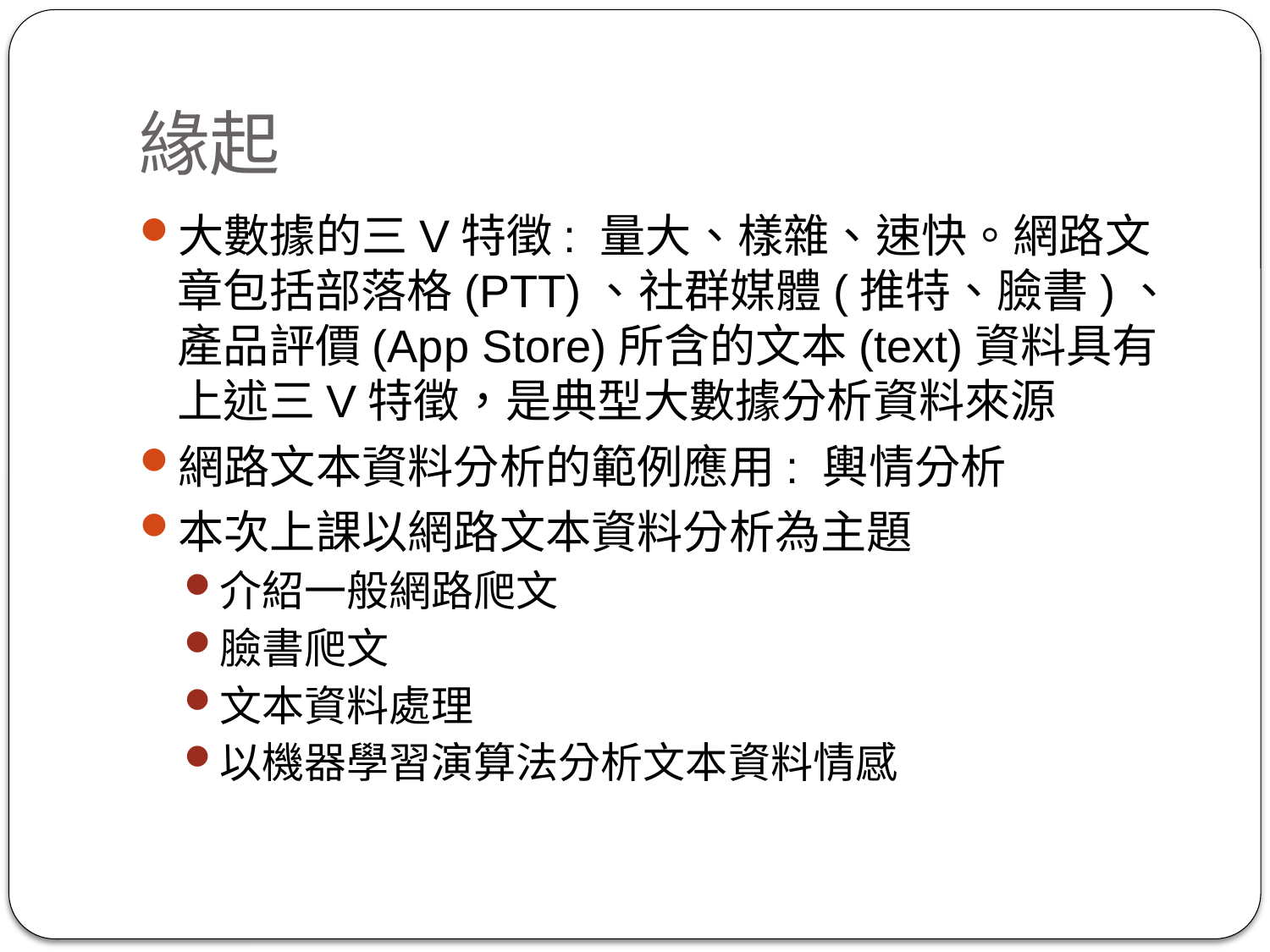

# 緣起
大數據的三V特徵: 量大、樣雜、速快。網路文章包括部落格(PTT)、社群媒體(推特、臉書)、產品評價(App Store)所含的文本(text)資料具有上述三V特徵，是典型大數據分析資料來源
網路文本資料分析的範例應用: 輿情分析
本次上課以網路文本資料分析為主題
介紹一般網路爬文
臉書爬文
文本資料處理
以機器學習演算法分析文本資料情感